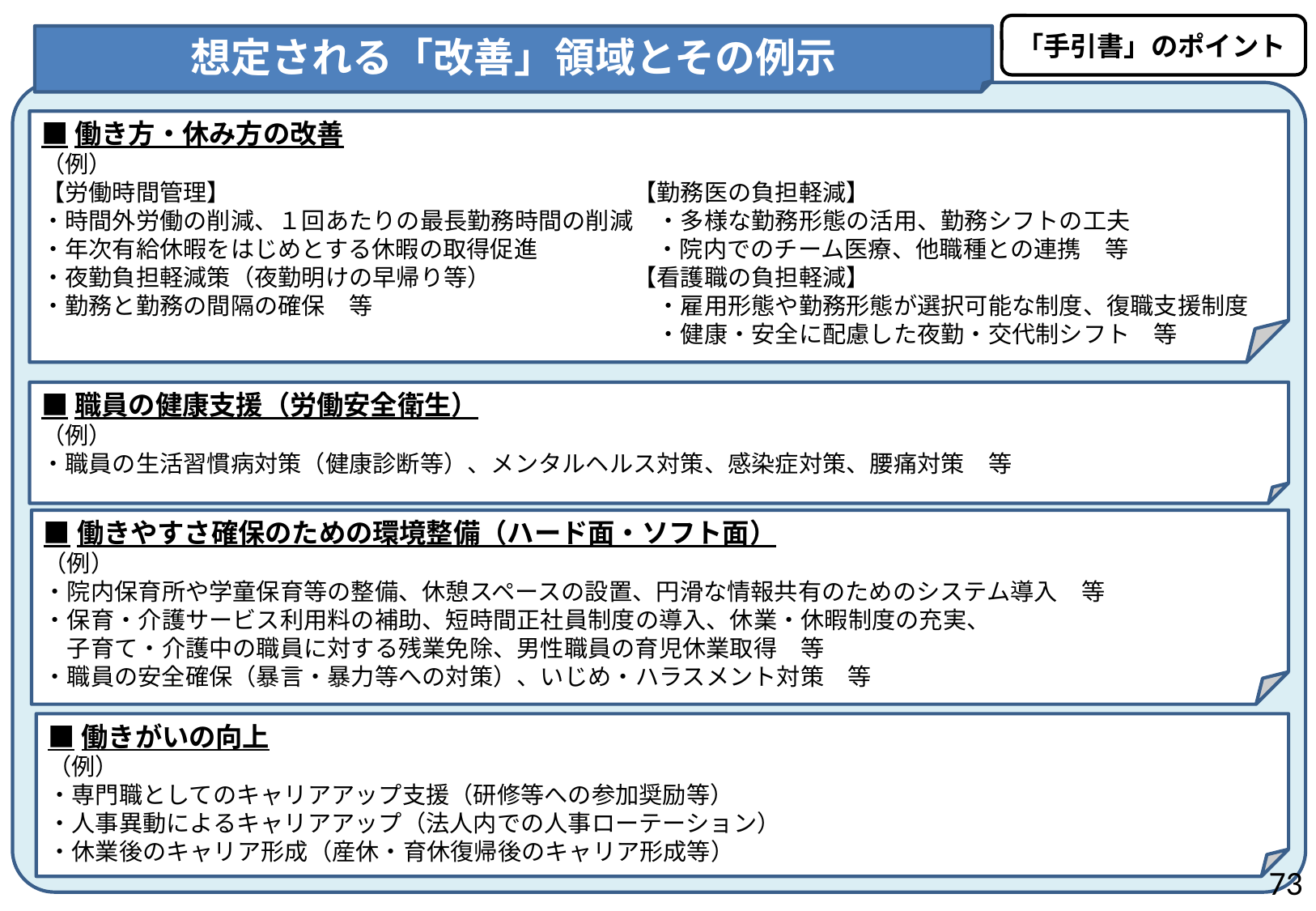

「手引書」のポイント
想定される「改善」領域とその例示

■働き方・休み方の改善
（例）
【労働時間管理】　　　　　　　　　　　　　　　　　【勤務医の負担軽減】
・時間外労働の削減、１回あたりの最長勤務時間の削減　・多様な勤務形態の活用、勤務シフトの工夫
・年次有給休暇をはじめとする休暇の取得促進　　　　　・院内でのチーム医療、他職種との連携　等
・夜勤負担軽減策（夜勤明けの早帰り等）　　　　　　【看護職の負担軽減】
・勤務と勤務の間隔の確保　等　　　　　　　　　　　　・雇用形態や勤務形態が選択可能な制度、復職支援制度
　　　　　　　　　　　　　　　　　　　　　　　　　　・健康・安全に配慮した夜勤・交代制シフト　等
■職員の健康支援（労働安全衛生）
（例）
・職員の生活習慣病対策（健康診断等）、メンタルヘルス対策、感染症対策、腰痛対策　等
■働きやすさ確保のための環境整備（ハード面・ソフト面）
（例）
・院内保育所や学童保育等の整備、休憩スペースの設置、円滑な情報共有のためのシステム導入　等
・保育・介護サービス利用料の補助、短時間正社員制度の導入、休業・休暇制度の充実、
　子育て・介護中の職員に対する残業免除、男性職員の育児休業取得　等
・職員の安全確保（暴言・暴力等への対策）、いじめ・ハラスメント対策　等

■働きがいの向上
（例）
・専門職としてのキャリアアップ支援（研修等への参加奨励等）
・人事異動によるキャリアアップ（法人内での人事ローテーション）
・休業後のキャリア形成（産休・育休復帰後のキャリア形成等）
73